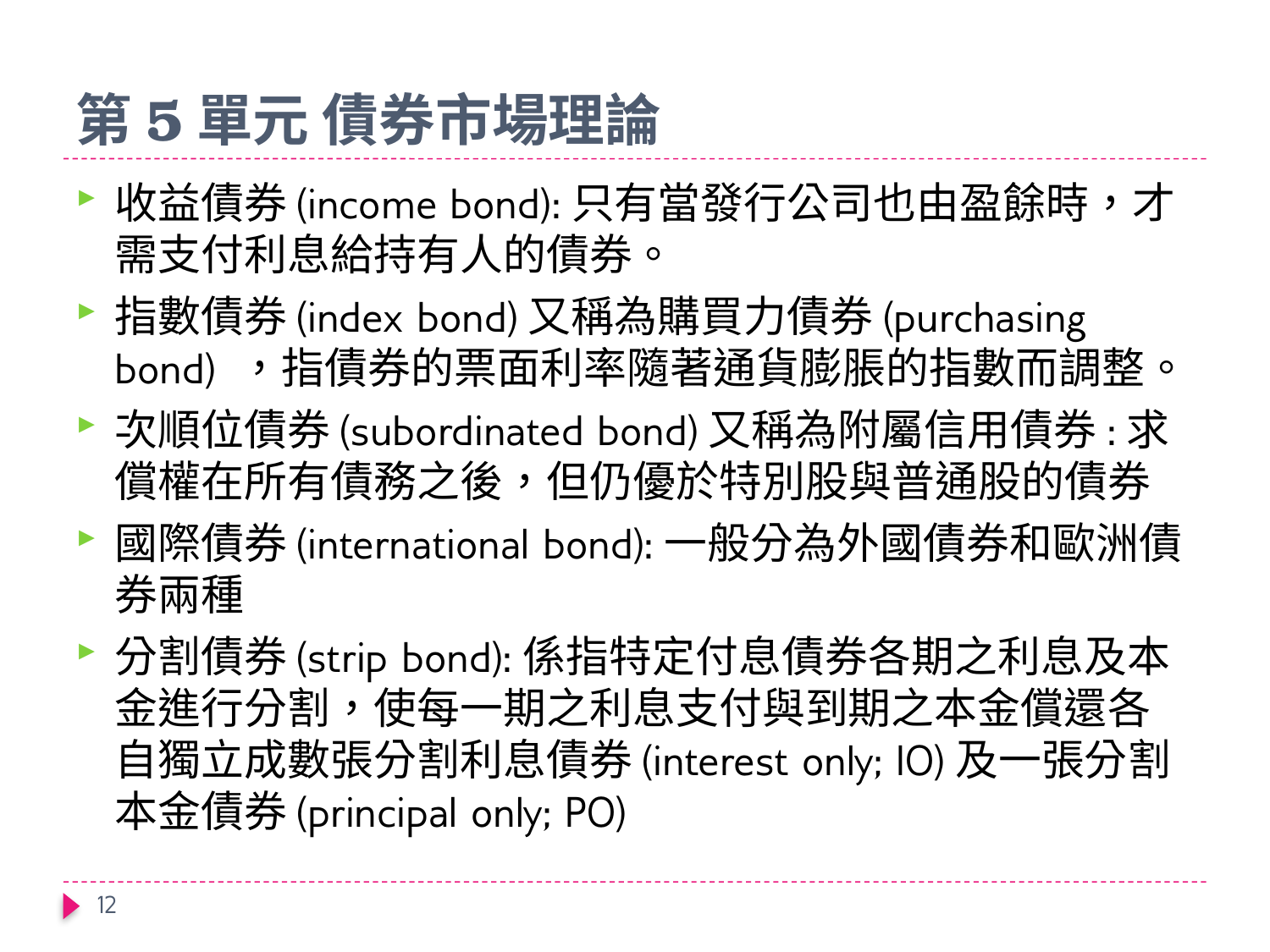

# 第5單元 債券市場理論
收益債券(income bond):只有當發行公司也由盈餘時，才需支付利息給持有人的債券。
指數債券(index bond)又稱為購買力債券(purchasing bond) ，指債券的票面利率隨著通貨膨脹的指數而調整。
次順位債券(subordinated bond)又稱為附屬信用債券:求償權在所有債務之後，但仍優於特別股與普通股的債券
國際債券(international bond):一般分為外國債券和歐洲債券兩種
分割債券(strip bond):係指特定付息債券各期之利息及本金進行分割，使每一期之利息支付與到期之本金償還各自獨立成數張分割利息債券(interest only; IO)及一張分割本金債券(principal only; PO)

12